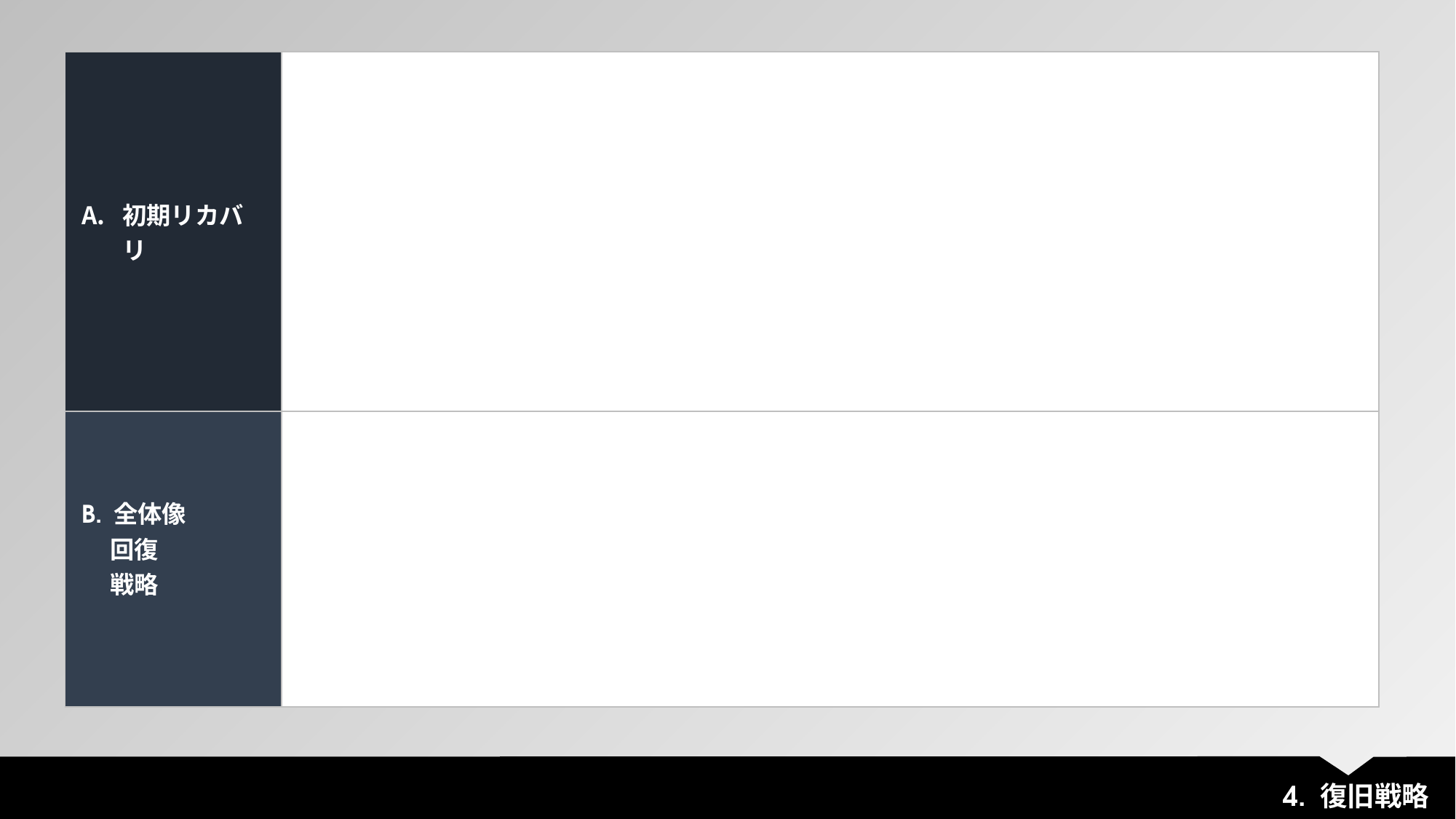

| 初期リカバリ |  |
| --- | --- |
| B. 全体像 回復 戦略 |  |

4. 復旧戦略